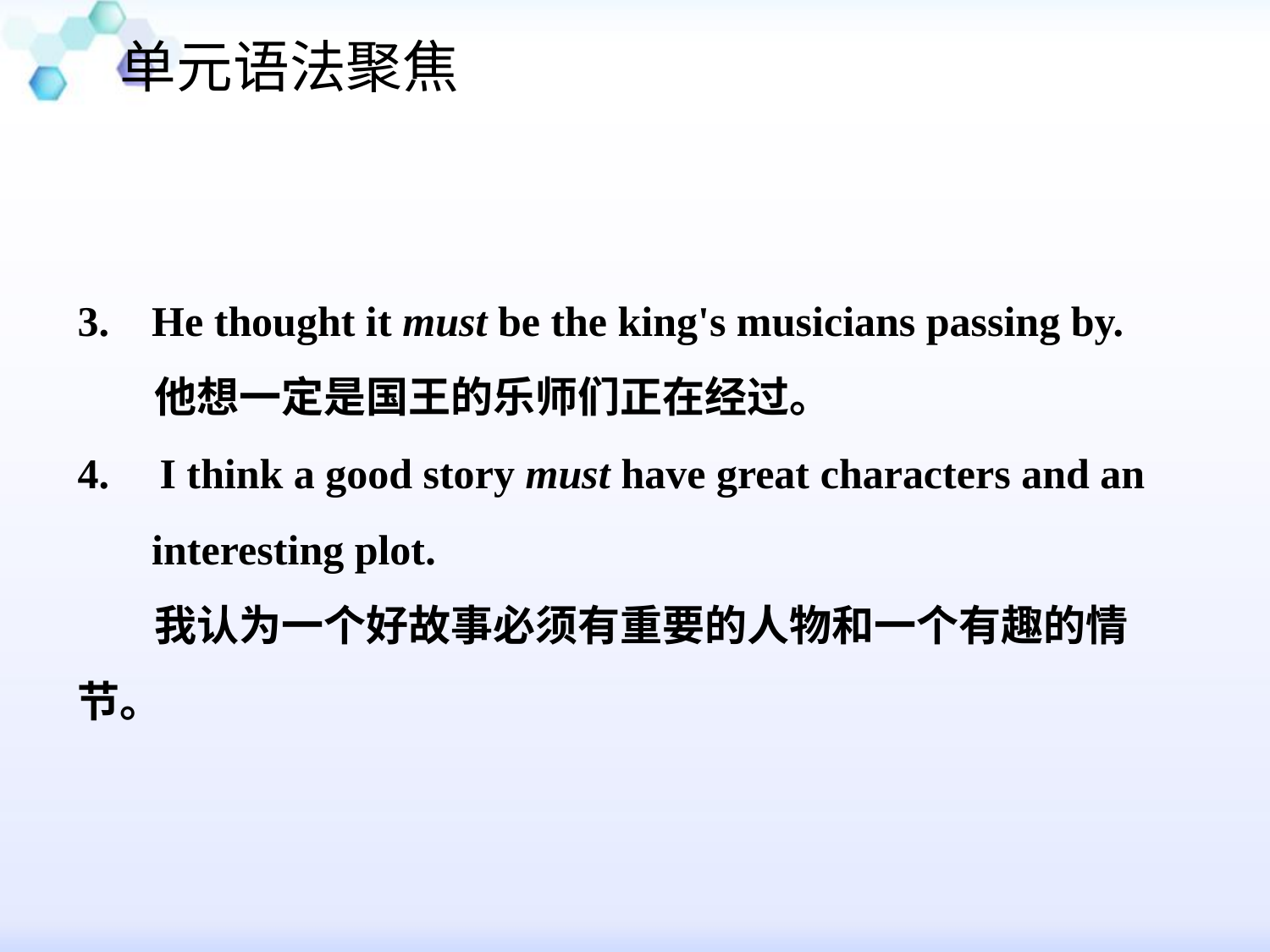

单元语法聚焦
3.    He thought it must be the king's musicians passing by.
       他想一定是国王的乐师们正在经过。
 I think a good story must have great characters and an
       interesting plot.
       我认为一个好故事必须有重要的人物和一个有趣的情节。